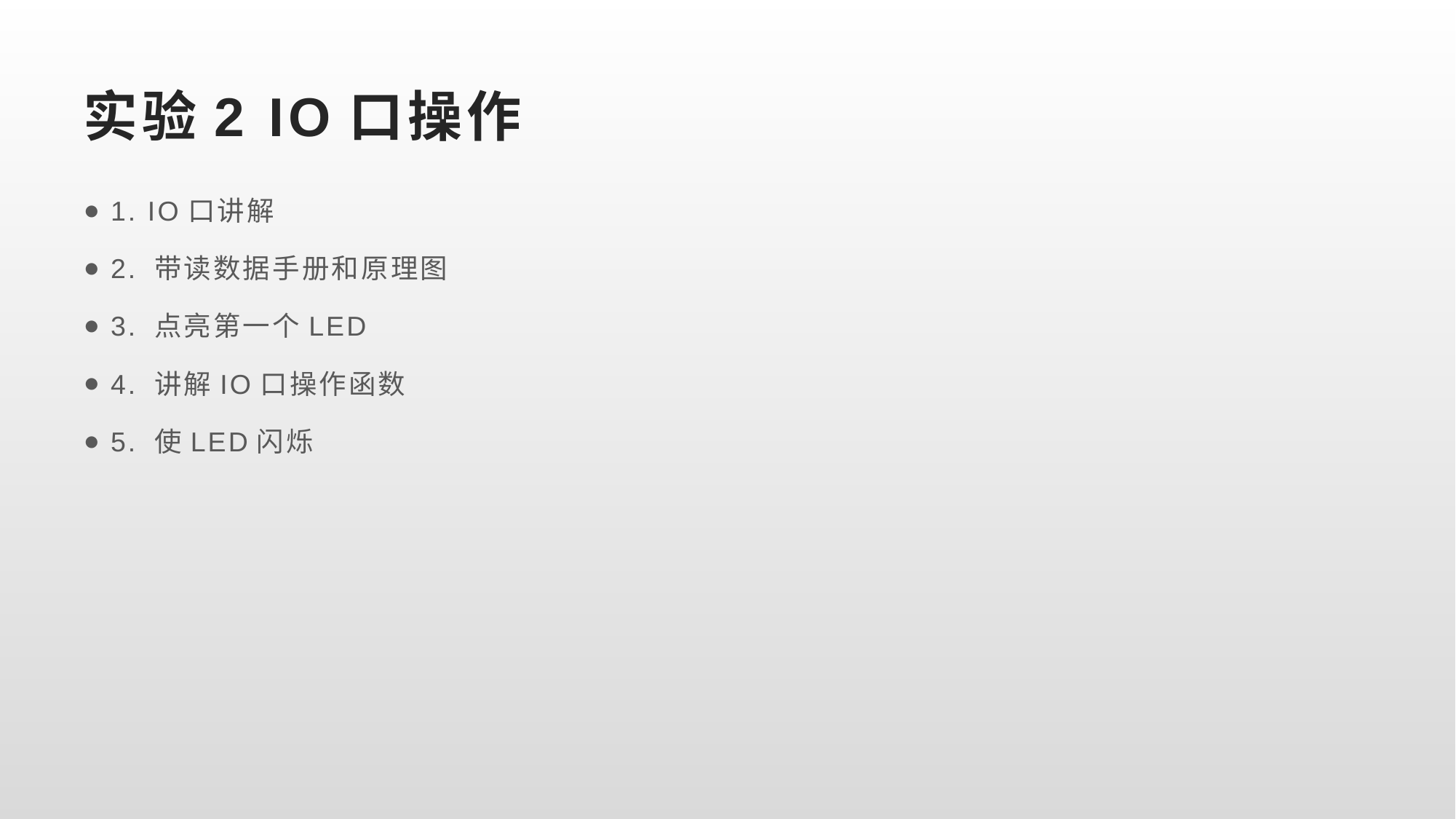

# 实验2 IO口操作
1. IO口讲解
2. 带读数据手册和原理图
3. 点亮第一个LED
4. 讲解IO口操作函数
5. 使LED闪烁